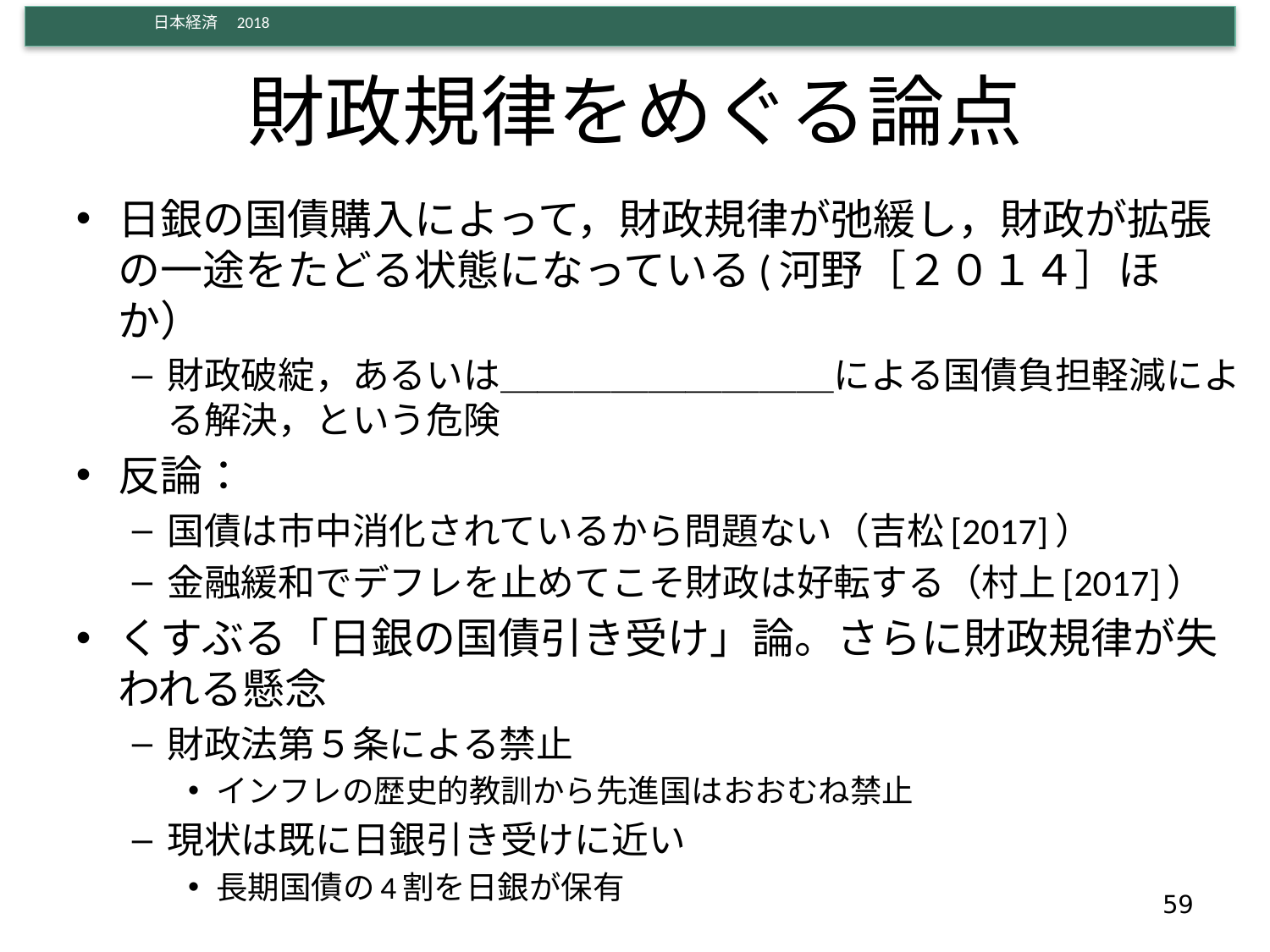

# 財政規律をめぐる論点
日銀の国債購入によって，財政規律が弛緩し，財政が拡張の一途をたどる状態になっている(河野［２０１４］ほか）
財政破綻，あるいは＿＿＿＿＿＿＿＿＿による国債負担軽減による解決，という危険
反論：
国債は市中消化されているから問題ない（吉松[2017]）
金融緩和でデフレを止めてこそ財政は好転する（村上[2017]）
くすぶる「日銀の国債引き受け」論。さらに財政規律が失われる懸念
財政法第５条による禁止
インフレの歴史的教訓から先進国はおおむね禁止
現状は既に日銀引き受けに近い
長期国債の4割を日銀が保有

59